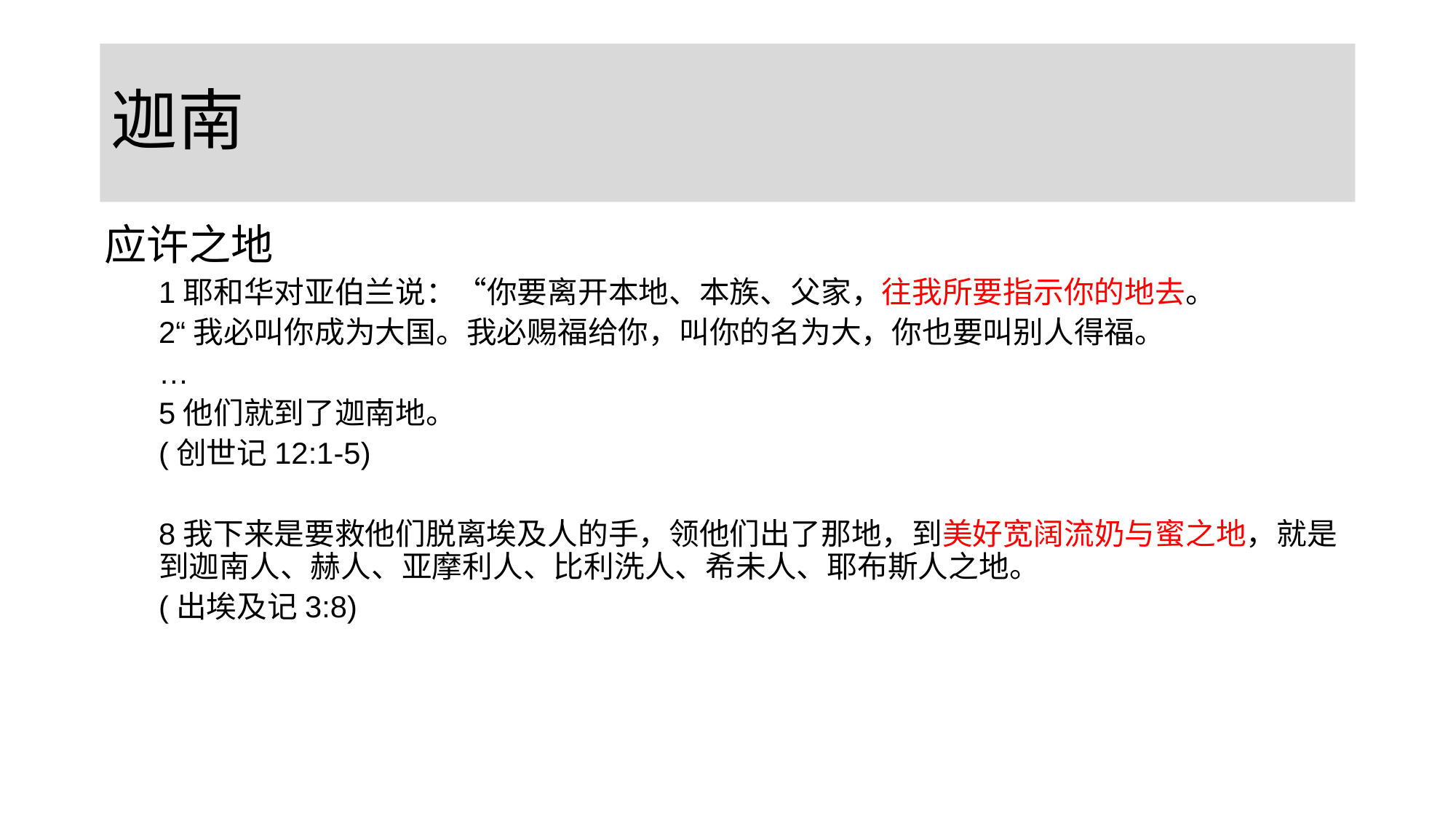

# 迦南
应许之地
1耶和华对亚伯兰说：“你要离开本地、本族、父家，往我所要指示你的地去。
2“我必叫你成为大国。我必赐福给你，叫你的名为大，你也要叫别人得福。
…
5他们就到了迦南地。
(创世记12:1-5)

8我下来是要救他们脱离埃及人的手，领他们出了那地，到美好宽阔流奶与蜜之地，就是到迦南人、赫人、亚摩利人、比利洗人、希未人、耶布斯人之地。
(出埃及记3:8)